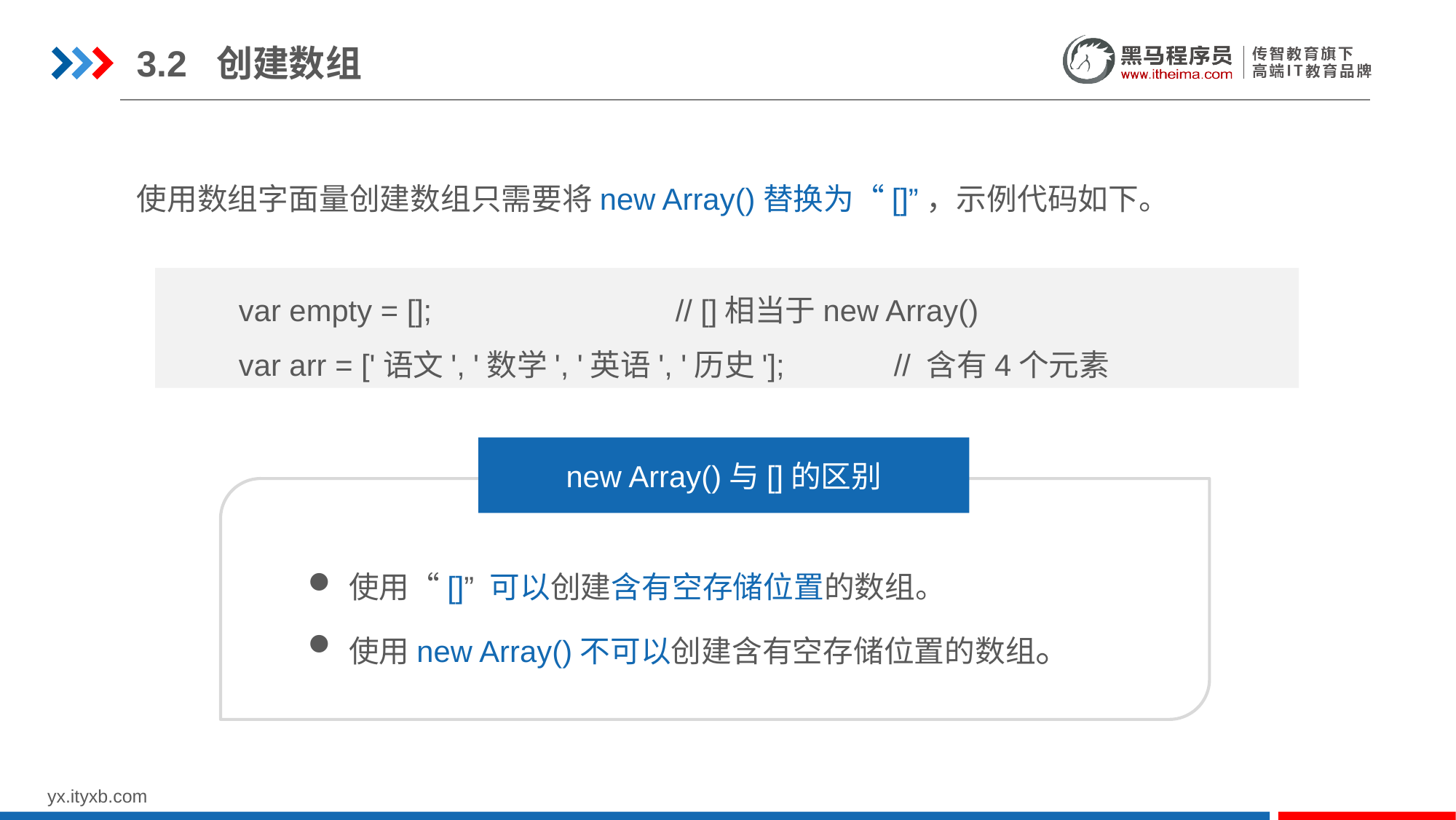

3.2  创建数组
使用数组字面量创建数组只需要将new Array()替换为“[]”，示例代码如下。
var empty = []; 			// []相当于new Array()
var arr = ['语文', '数学', '英语', '历史']; 	// 含有4个元素
new Array()与[]的区别

使用“[]” 可以创建含有空存储位置的数组。
使用new Array()不可以创建含有空存储位置的数组。